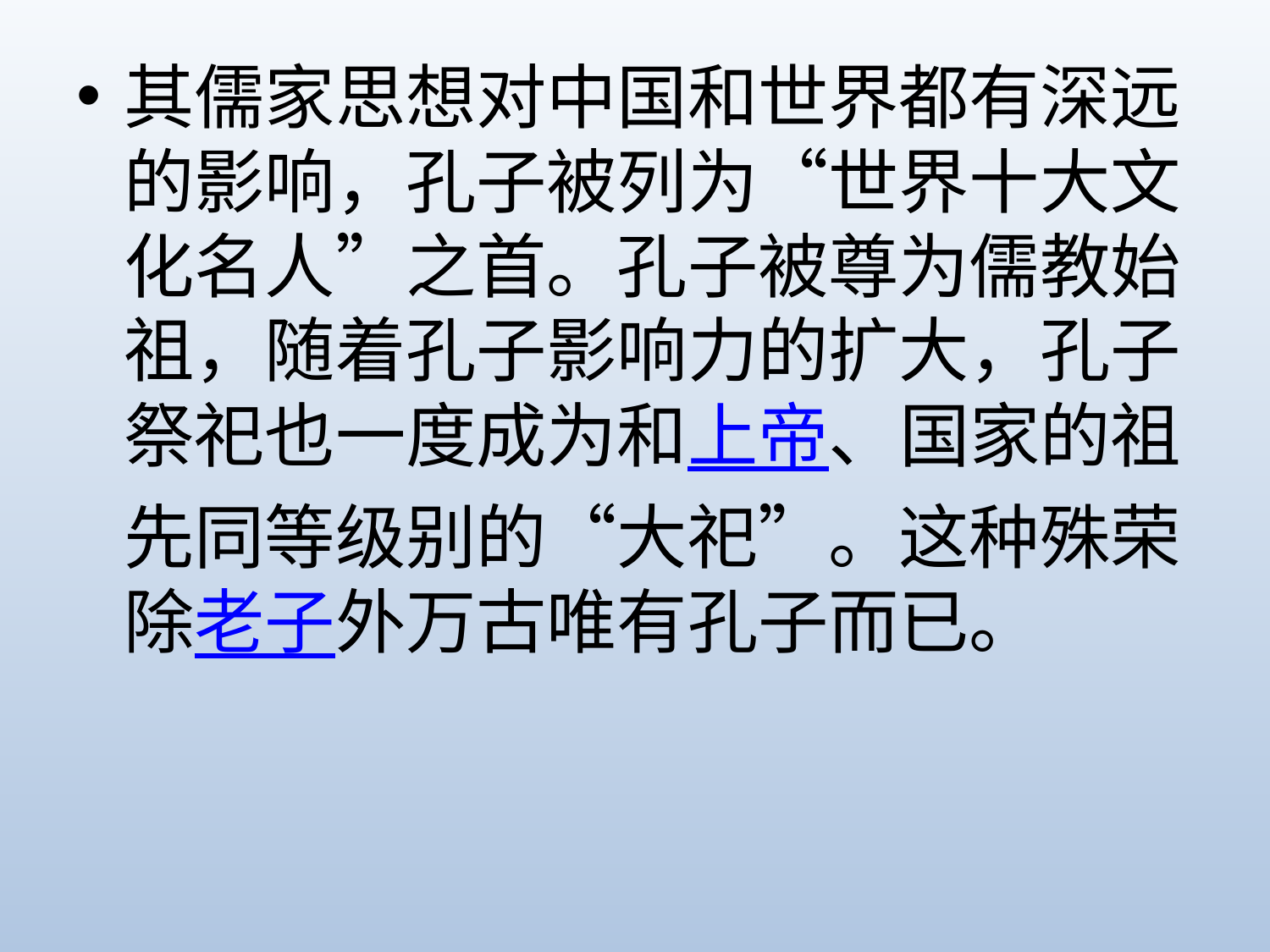

其儒家思想对中国和世界都有深远的影响，孔子被列为“世界十大文化名人”之首。孔子被尊为儒教始祖，随着孔子影响力的扩大，孔子祭祀也一度成为和上帝、国家的祖先同等级别的“大祀”。这种殊荣除老子外万古唯有孔子而已。